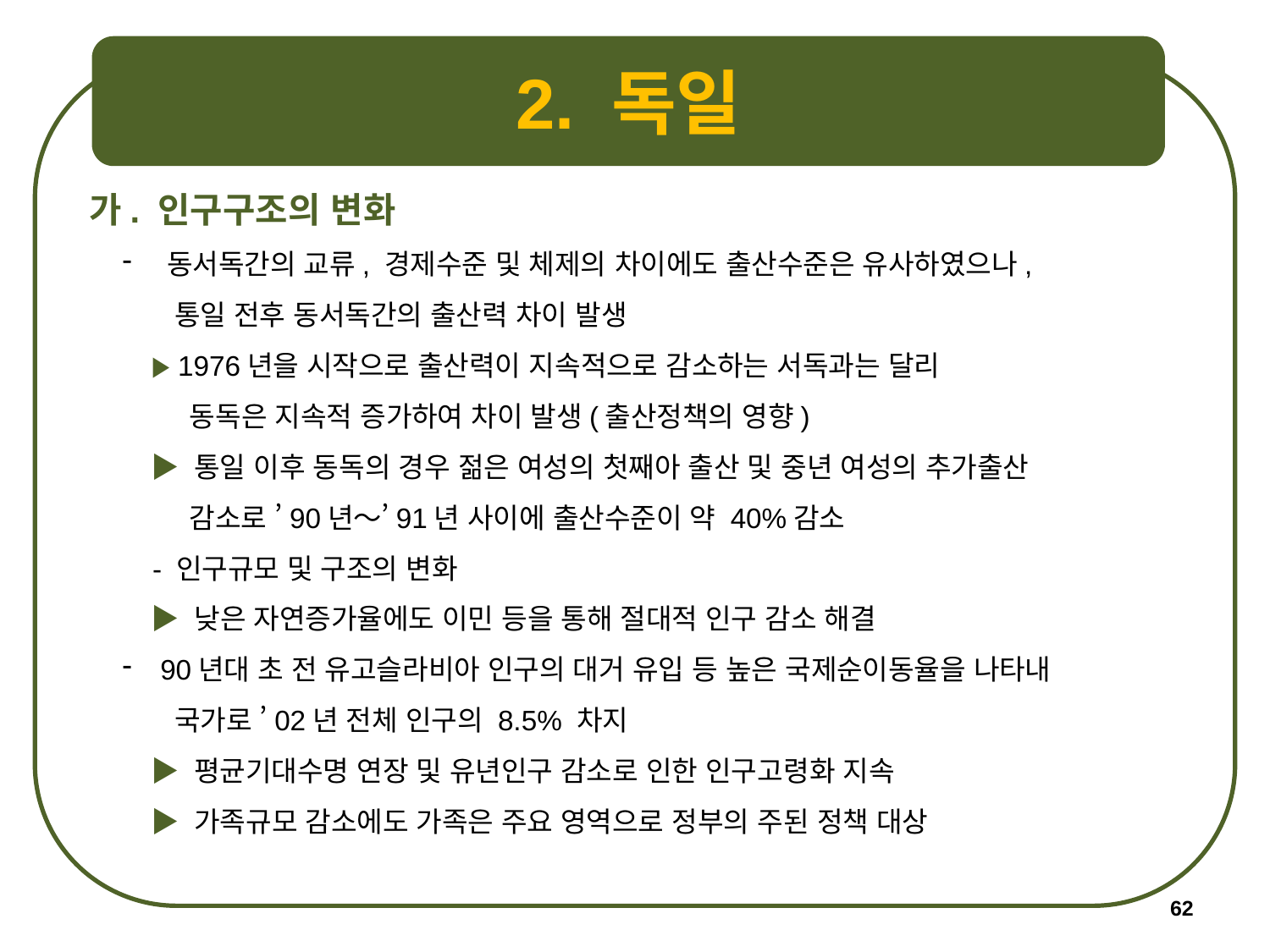

2. 독일

가. 인구구조의 변화
 동서독간의 교류, 경제수준 및 체제의 차이에도 출산수준은 유사하였으나,
  통일 전후 동서독간의 출산력 차이 발생
        ▶ 1976년을 시작으로 출산력이 지속적으로 감소하는 서독과는 달리
            동독은 지속적 증가하여 차이 발생(출산정책의 영향)
        ▶ 통일 이후 동독의 경우 젊은 여성의 첫째아 출산 및 중년 여성의 추가출산
            감소로 ’90년～’91년 사이에 출산수준이 약 40%감소
- 인구규모 및 구조의 변화
        ▶ 낮은 자연증가율에도 이민 등을 통해 절대적 인구 감소 해결
 90년대 초 전 유고슬라비아 인구의 대거 유입 등 높은 국제순이동율을 나타내
  국가로 ’02년 전체 인구의 8.5% 차지
        ▶ 평균기대수명 연장 및 유년인구 감소로 인한 인구고령화 지속
        ▶ 가족규모 감소에도 가족은 주요 영역으로 정부의 주된 정책 대상

62